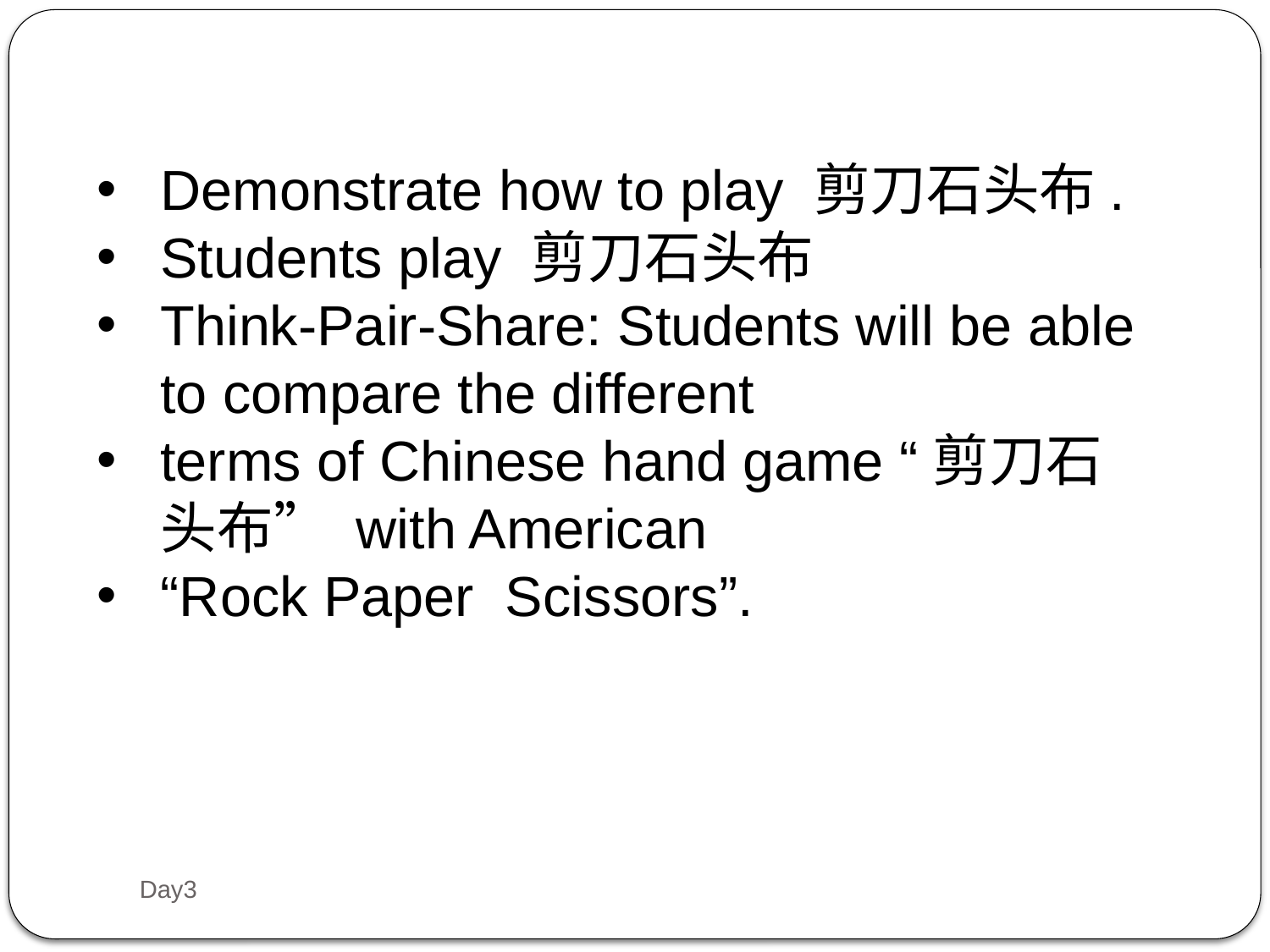

Demonstrate how to play 剪刀石头布.
Students play 剪刀石头布
Think-Pair-Share: Students will be able to compare the different
terms of Chinese hand game “剪刀石头布” with American
“Rock Paper  Scissors”.

Day3